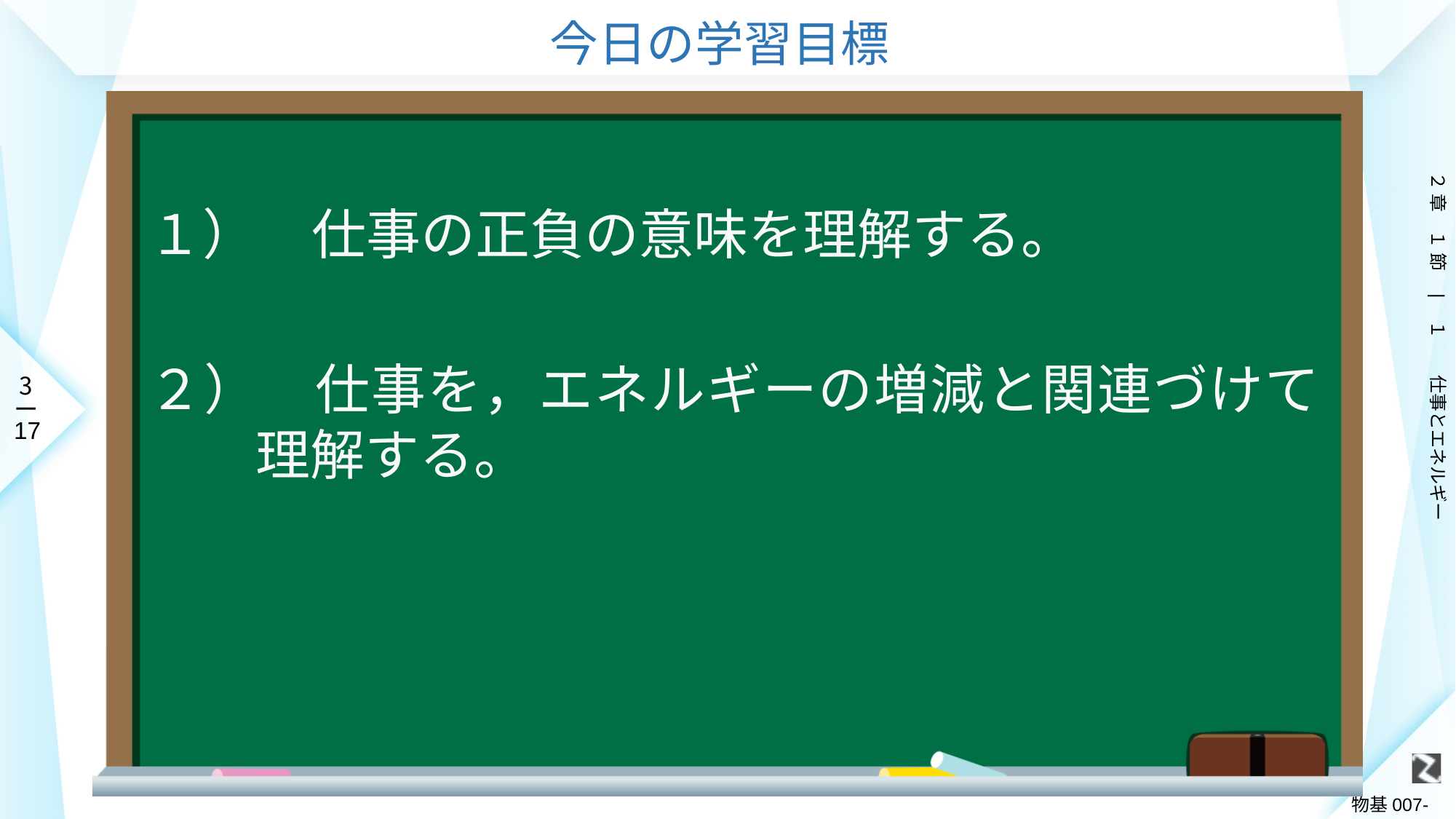

# 今日の学習目標
１）　仕事の正負の意味を理解する。
２）　仕事を，エネルギーの増減と関連づけて理解する。